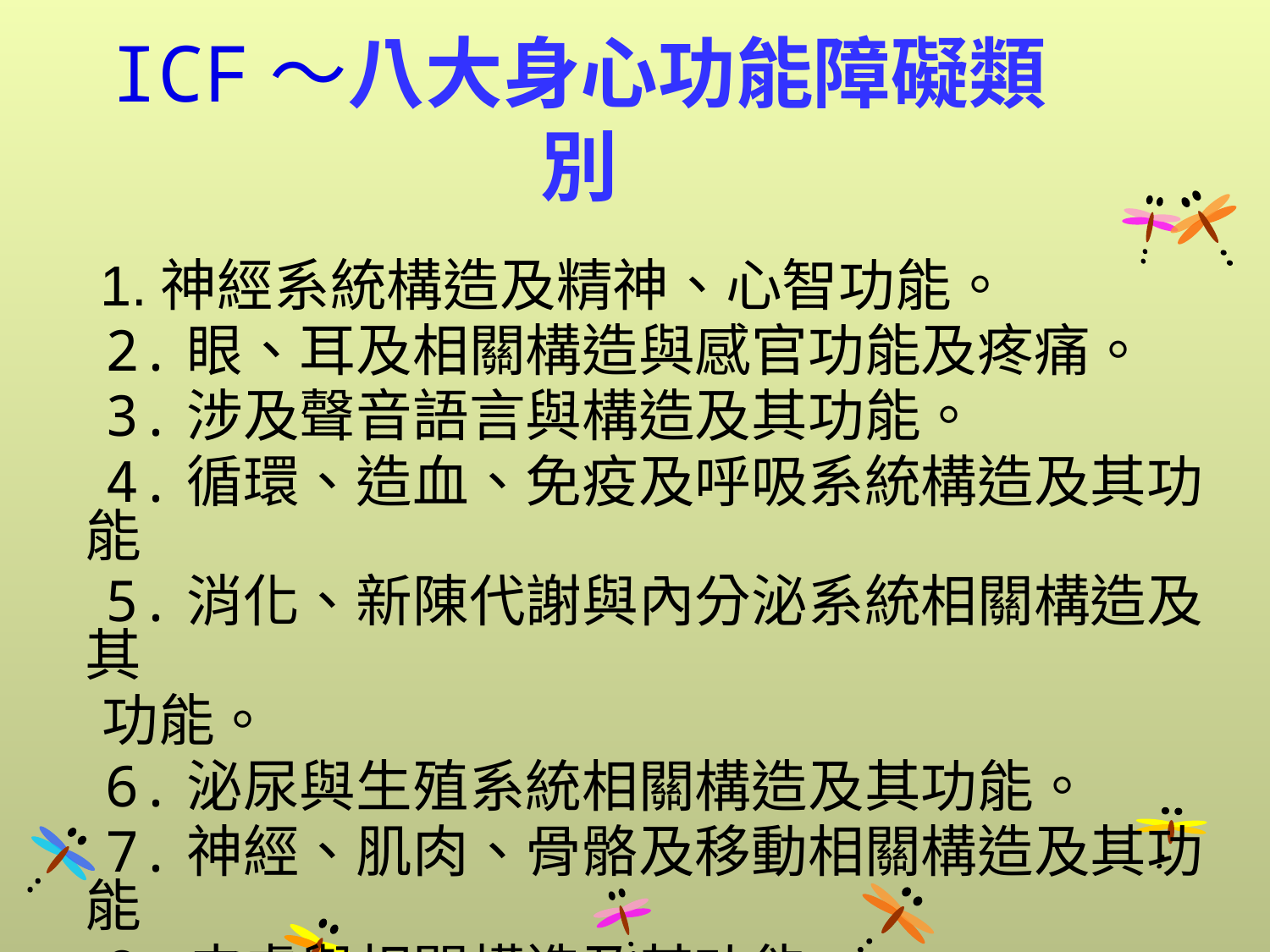

# ICF～八大身心功能障礙類別
    1.神經系統構造及精神、心智功能。
  2.眼、耳及相關構造與感官功能及疼痛。
  3.涉及聲音語言與構造及其功能。
  4.循環、造血、免疫及呼吸系統構造及其功能
  5.消化、新陳代謝與內分泌系統相關構造及其
    功能。
  6.泌尿與生殖系統相關構造及其功能。
  7.神經、肌肉、骨骼及移動相關構造及其功能
  8.皮膚與相關構造及其功能。